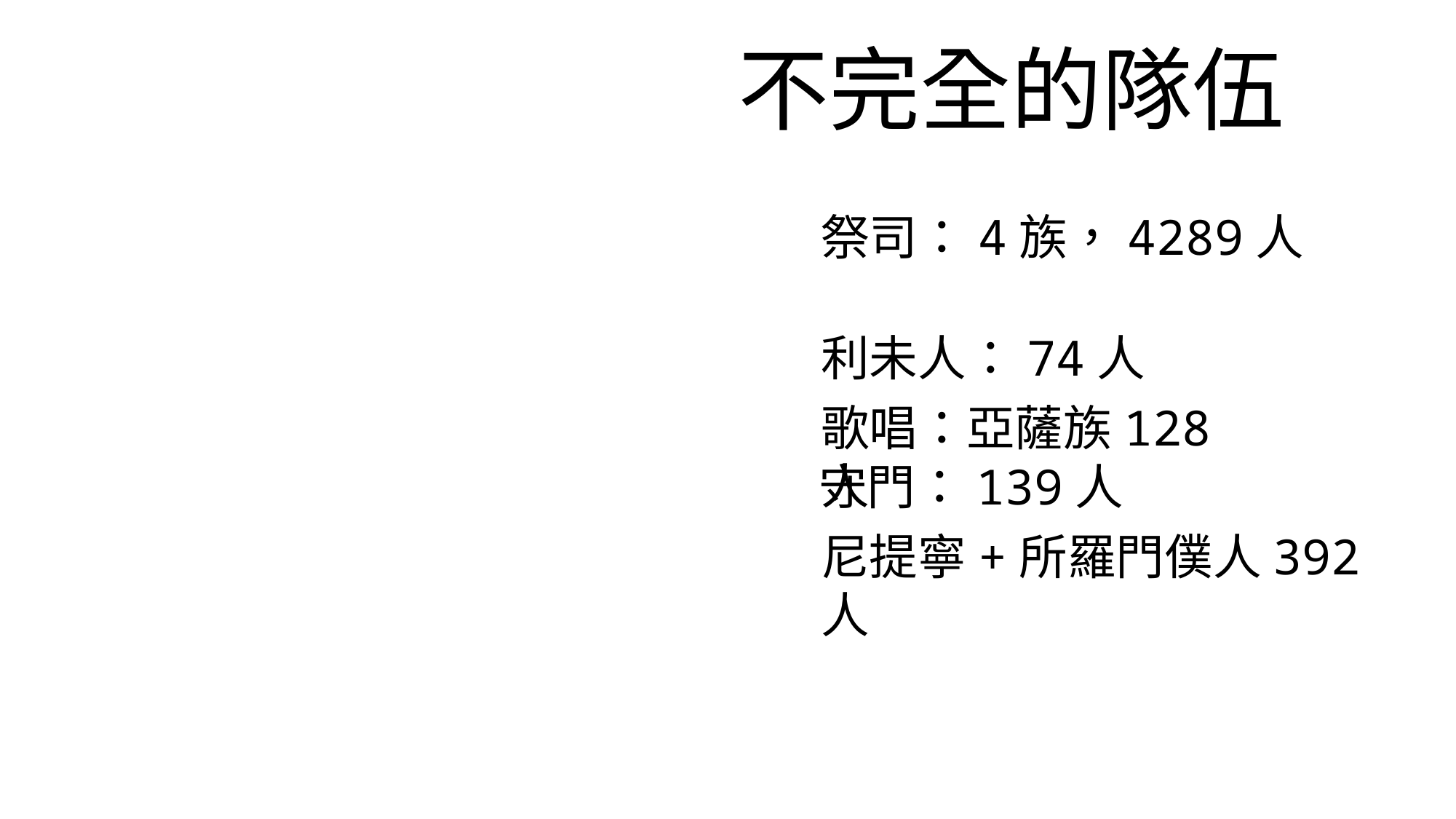

不完全的隊伍
祭司：4族，4289人
利未人：74人
歌唱：亞薩族128人
守門：139人
尼提寧+所羅門僕人392人